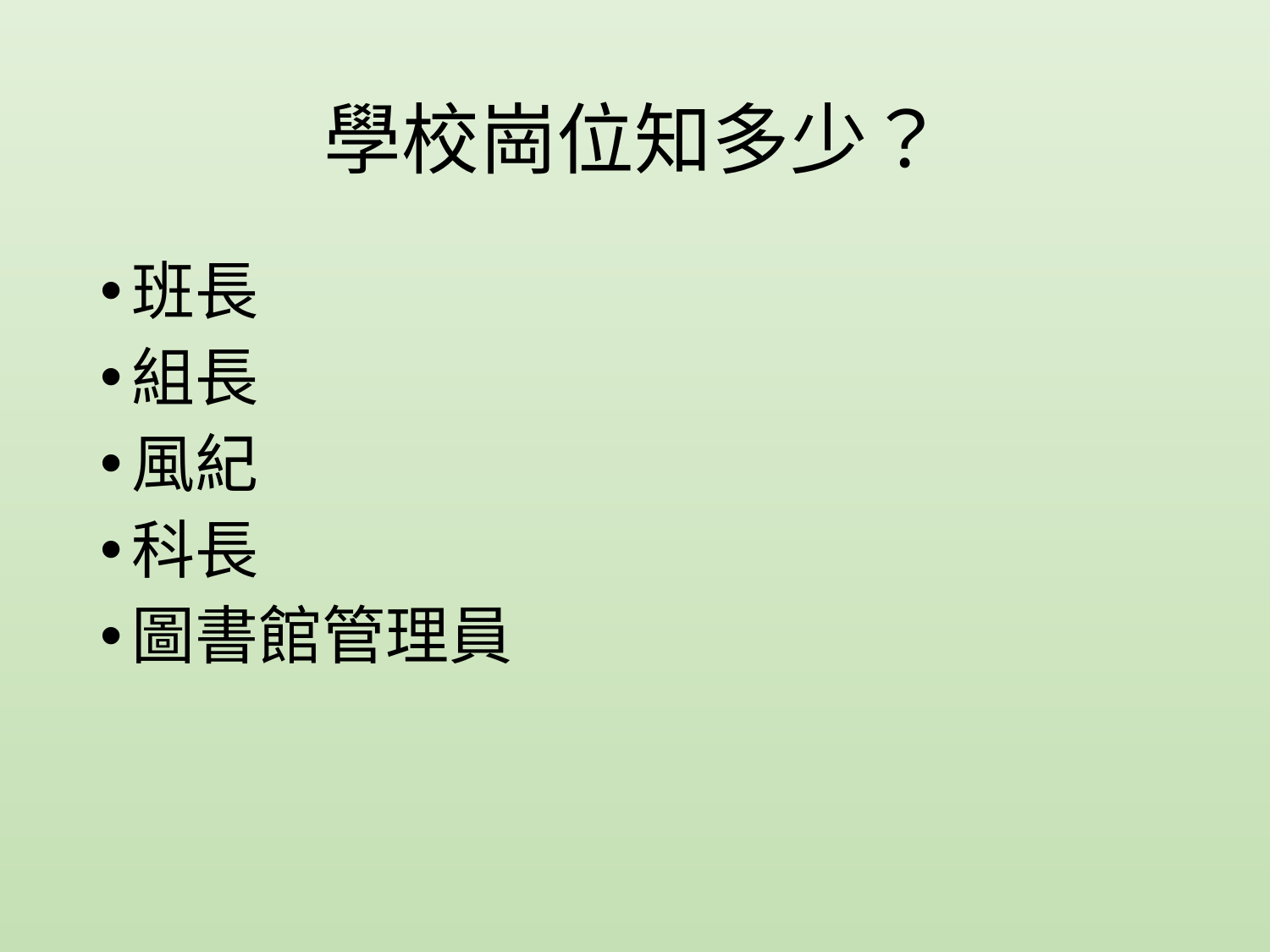

# 學校崗位知多少？
班長
組長
風紀
科長
圖書館管理員